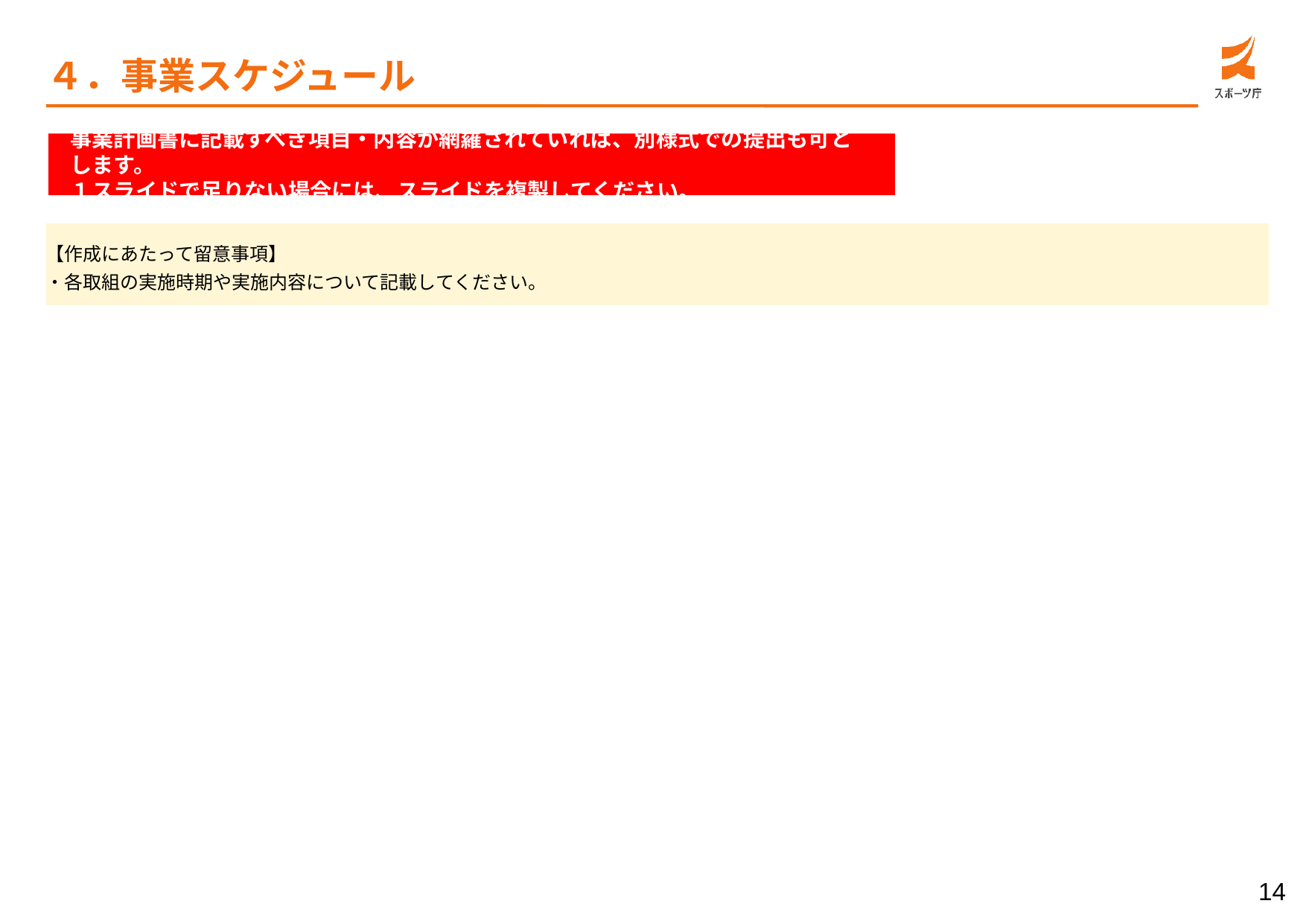

４．事業スケジュール
事業計画書に記載すべき項目・内容が網羅されていれば、別様式での提出も可とします。
１スライドで足りない場合には、スライドを複製してください。
【作成にあたって留意事項】
・各取組の実施時期や実施内容について記載してください。